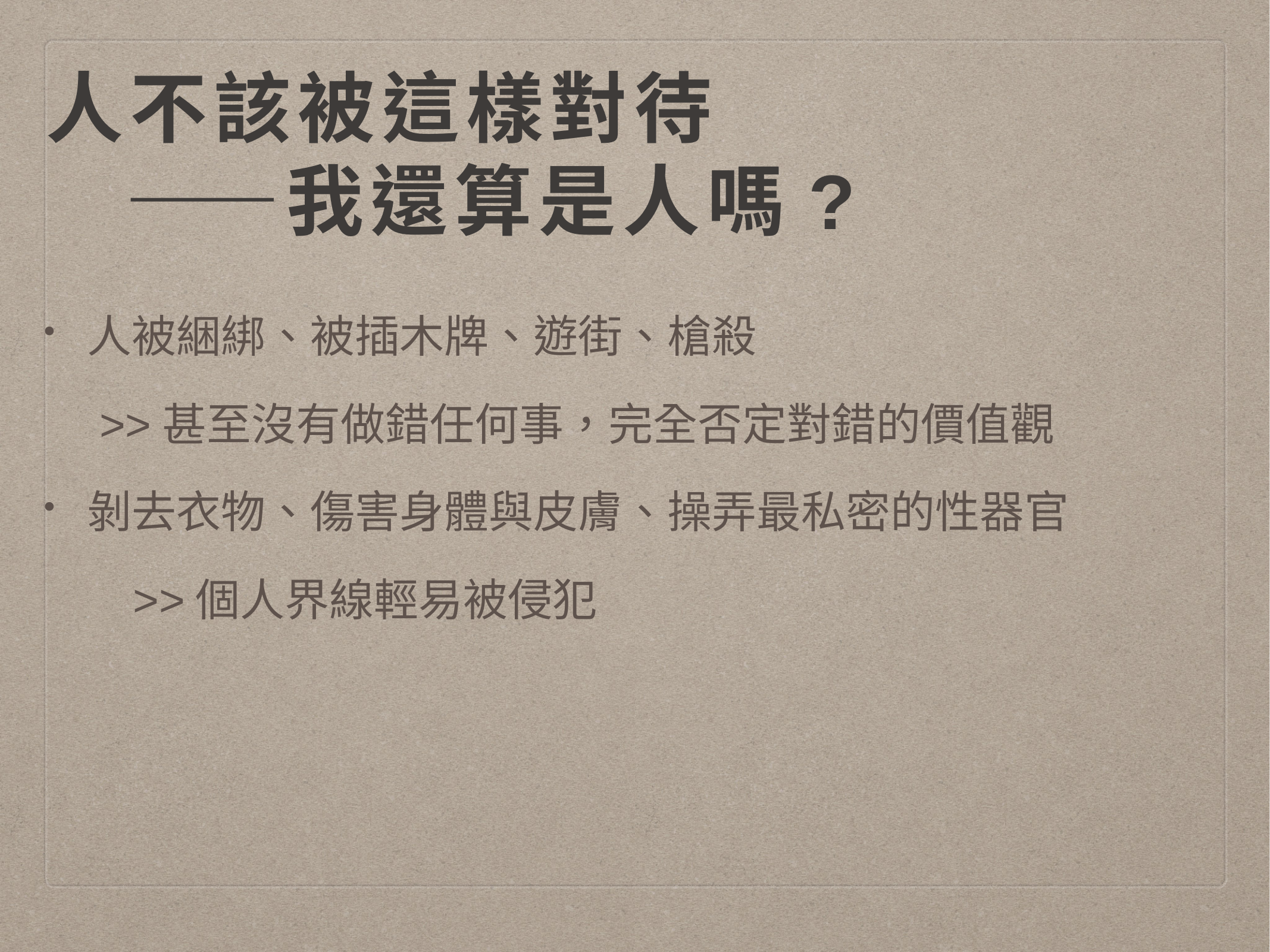

# 人不該被這樣對待 ——我還算是人嗎?
人被綑綁、被插木牌、遊街、槍殺
 >>甚至沒有做錯任何事，完全否定對錯的價值觀
剝去衣物、傷害身體與皮膚、操弄最私密的性器官
	>>個人界線輕易被侵犯